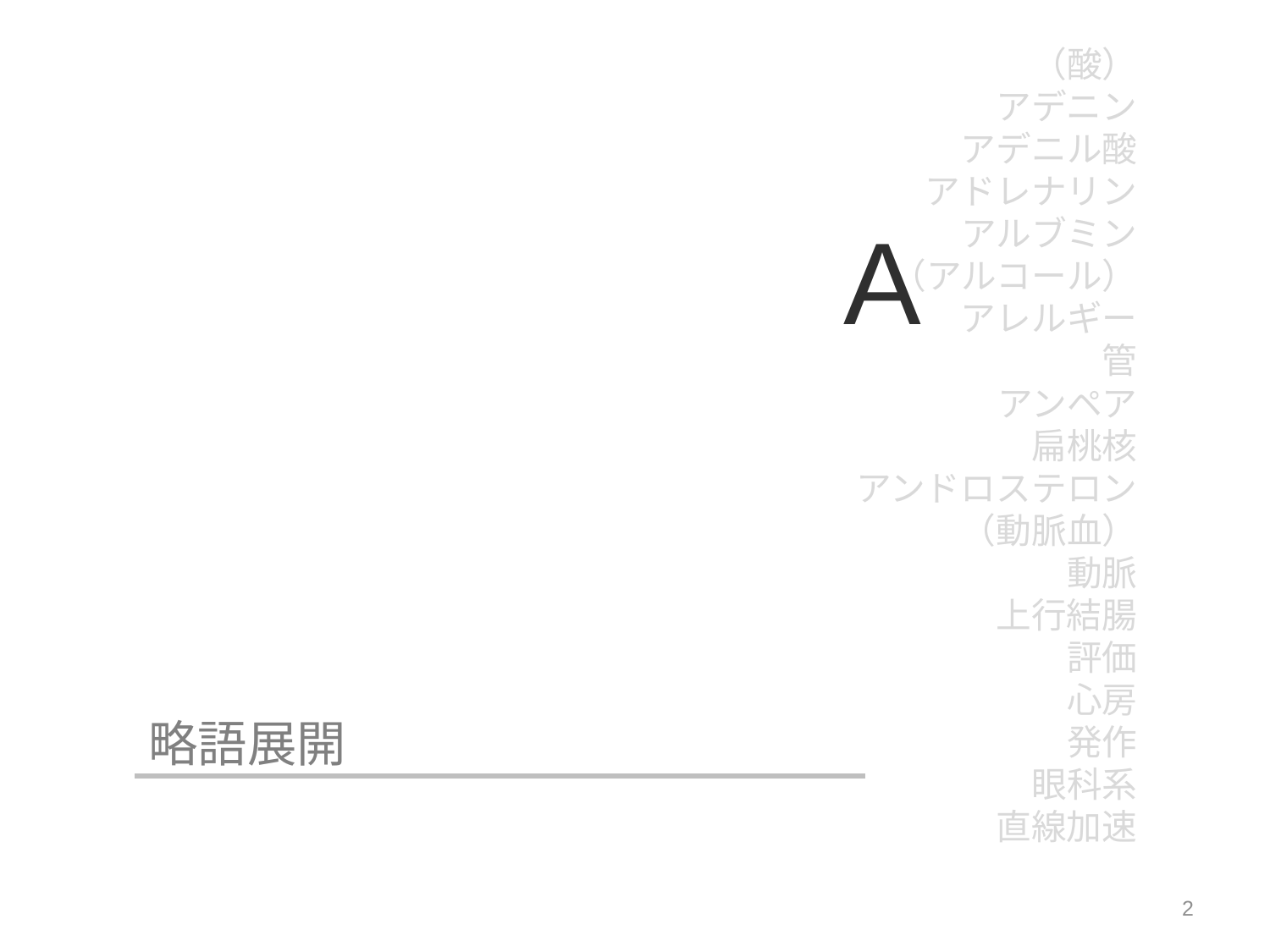

（酸）
アデニン
アデニル酸
アドレナリン
アルブミン
（アルコール）
アレルギー
管
アンペア
扁桃核
アンドロステロン
（動脈血）
動脈
上行結腸
評価
心房
発作
眼科系
直線加速
A
略語展開
2